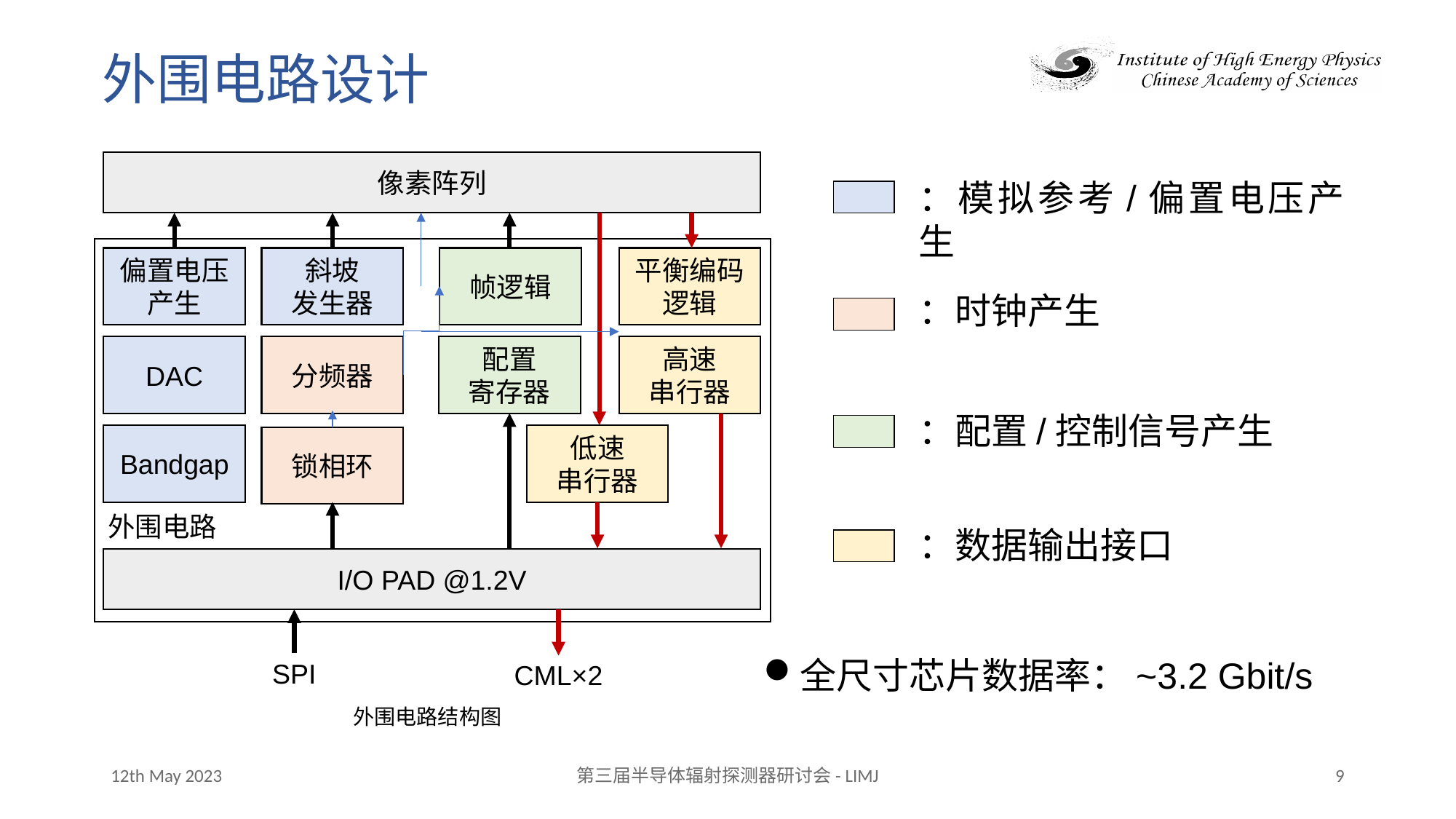

# 外围电路设计
像素阵列

偏置电压
产生
斜坡
发生器
帧逻辑
平衡编码
逻辑
DAC
分频器
配置
寄存器
高速
串行器
Bandgap
低速
串行器
锁相环
外围电路
I/O PAD @1.2V
SPI
CML×2
：模拟参考/偏置电压产生

：时钟产生

：配置/控制信号产生

：数据输出接口

全尺寸芯片数据率：~3.2 Gbit/s
外围电路结构图
12th May 2023
第三届半导体辐射探测器研讨会- LIMJ
9